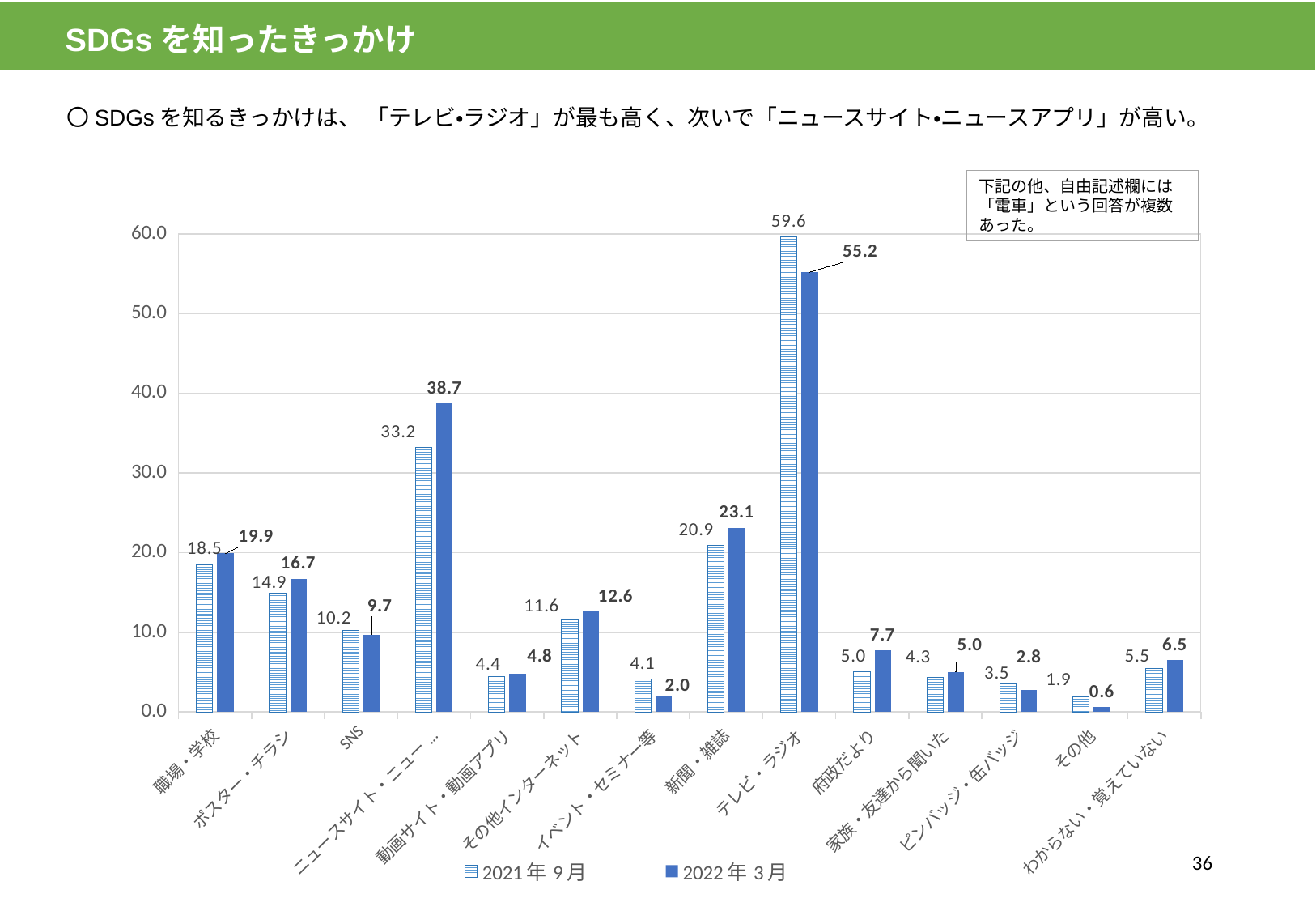

SDGsを知ったきっかけ
〇SDGsを知るきっかけは、 「テレビ・ラジオ」が最も高く、次いで「ニュースサイト・ニュースアプリ」が高い。

### Chart

| Category | 2021年9月 | 2022年3月 |
|---|---|---|
| 職場・学校 | 18.5 | 19.9 |
| ポスター・チラシ | 14.9 | 16.7 |
| SNS | 10.2 | 9.7 |
| ニュースサイト・ニュースアプリ | 33.2 | 38.7 |
| 動画サイト・動画アプリ | 4.4 | 4.8 |
| その他インターネット | 11.6 | 12.6 |
| イベント・セミナー等 | 4.1 | 2.0 |
| 新聞・雑誌 | 20.9 | 23.1 |
| テレビ・ラジオ | 59.6 | 55.2 |
| 府政だより | 5.0 | 7.7 |
| 家族・友達から聞いた | 4.3 | 5.0 |
| ピンバッジ・缶バッジ | 3.5 | 2.8 |
| その他 | 1.9 | 0.6 |
| わからない・覚えていない | 5.5 | 6.5 |
下記の他、自由記述欄には
「電車」という回答が複数あった。
36